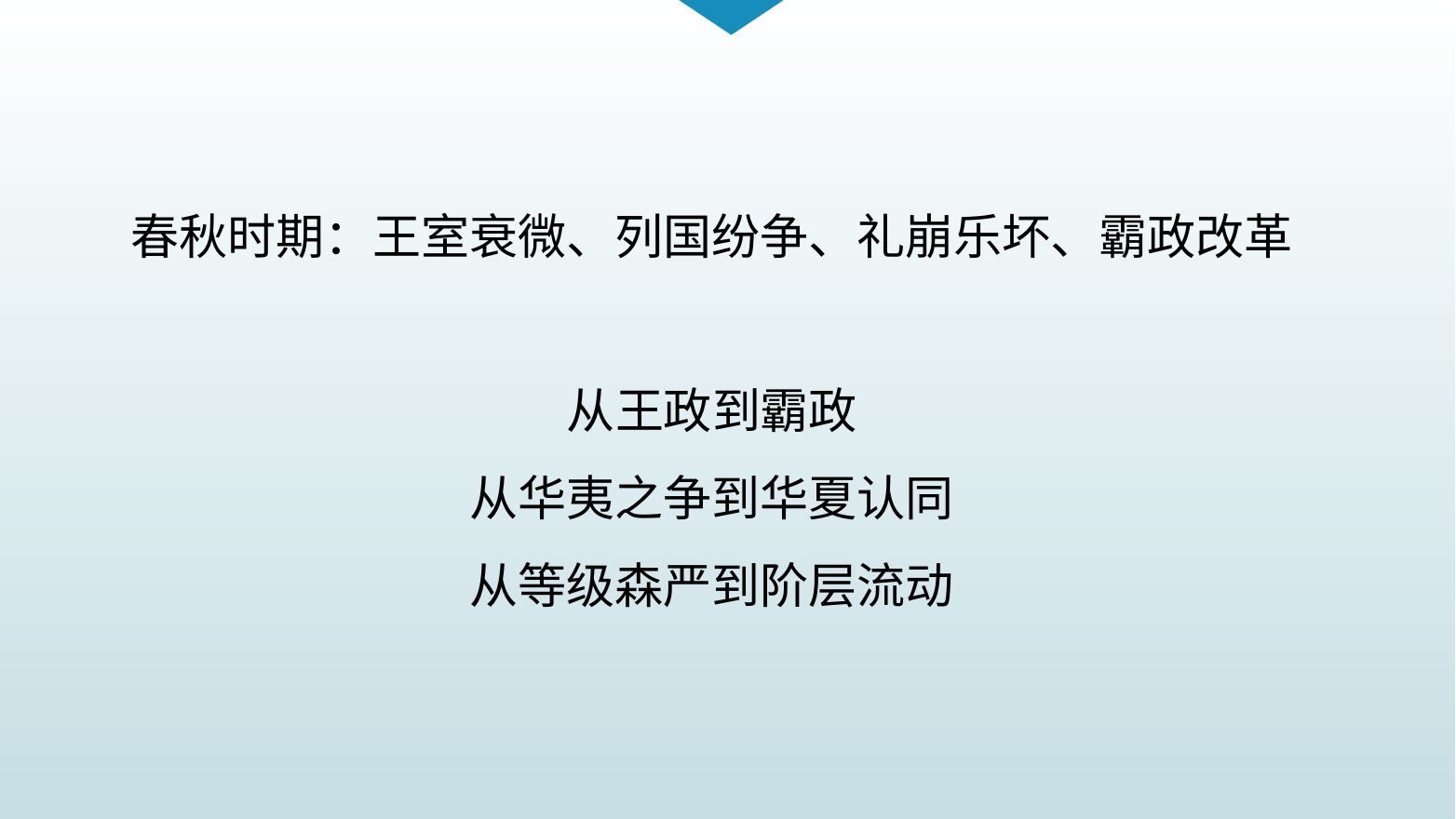

春秋时期：王室衰微、列国纷争、礼崩乐坏、霸政改革

从王政到霸政
从华夷之争到华夏认同
从等级森严到阶层流动